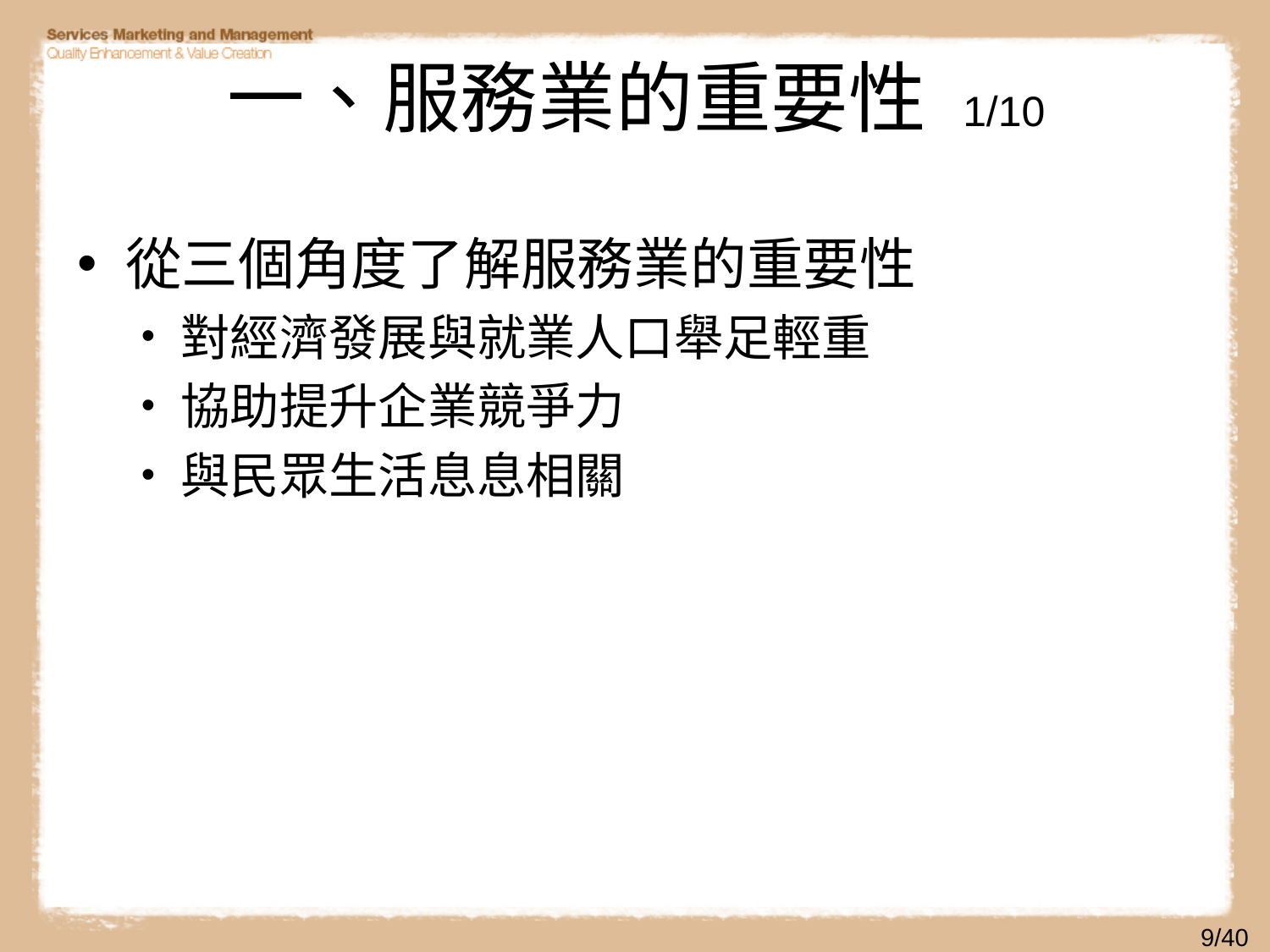

# 一、服務業的重要性 1/10
從三個角度了解服務業的重要性
對經濟發展與就業人口舉足輕重
協助提升企業競爭力
與民眾生活息息相關